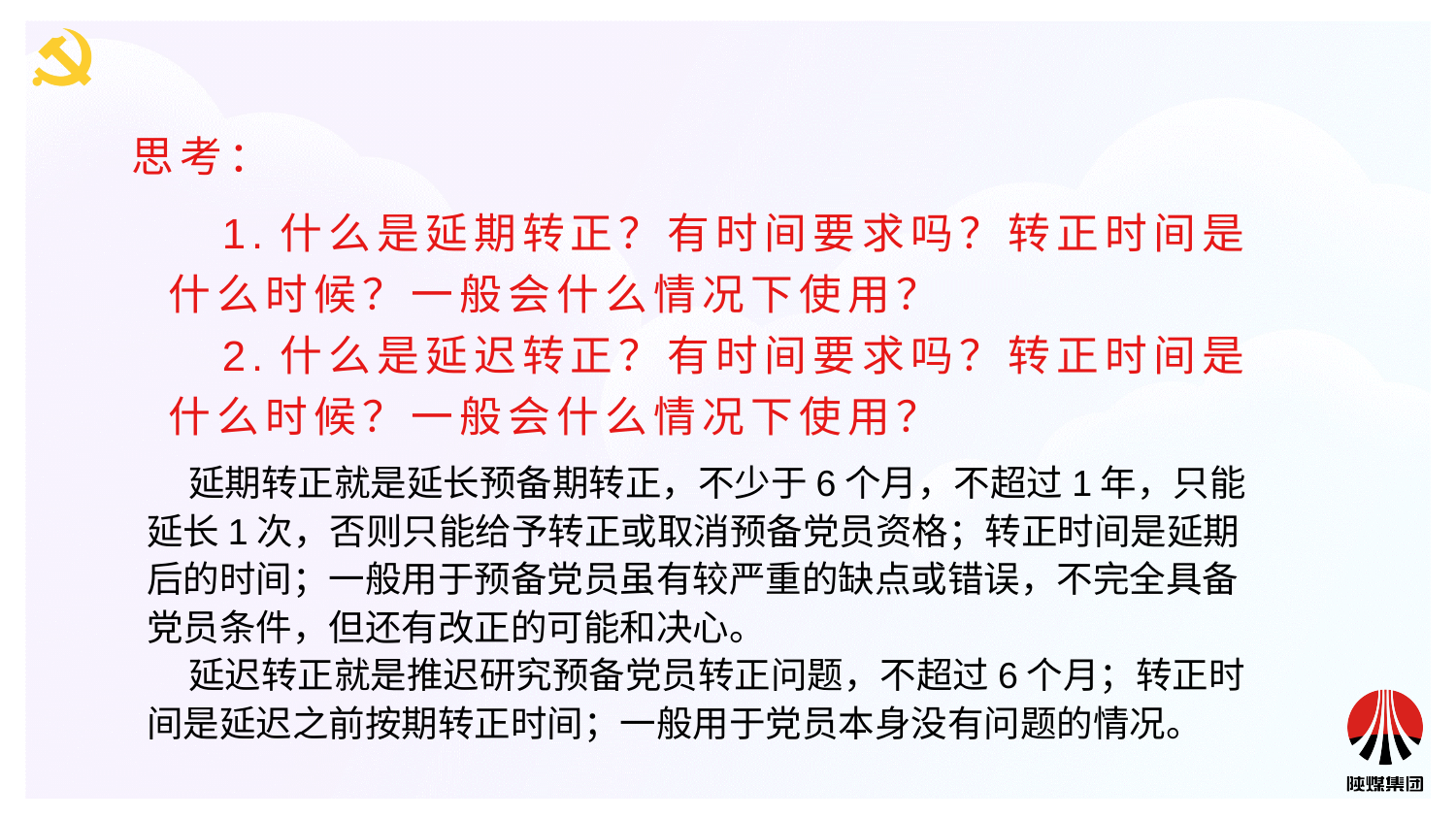

思考：
   1.什么是延期转正？有时间要求吗？转正时间是什么时候？一般会什么情况下使用？
   2.什么是延迟转正？有时间要求吗？转正时间是什么时候？一般会什么情况下使用？
    延期转正就是延长预备期转正，不少于6个月，不超过1年，只能延长1次，否则只能给予转正或取消预备党员资格；转正时间是延期后的时间；一般用于预备党员虽有较严重的缺点或错误，不完全具备党员条件，但还有改正的可能和决心。
    延迟转正就是推迟研究预备党员转正问题，不超过6个月；转正时间是延迟之前按期转正时间；一般用于党员本身没有问题的情况。